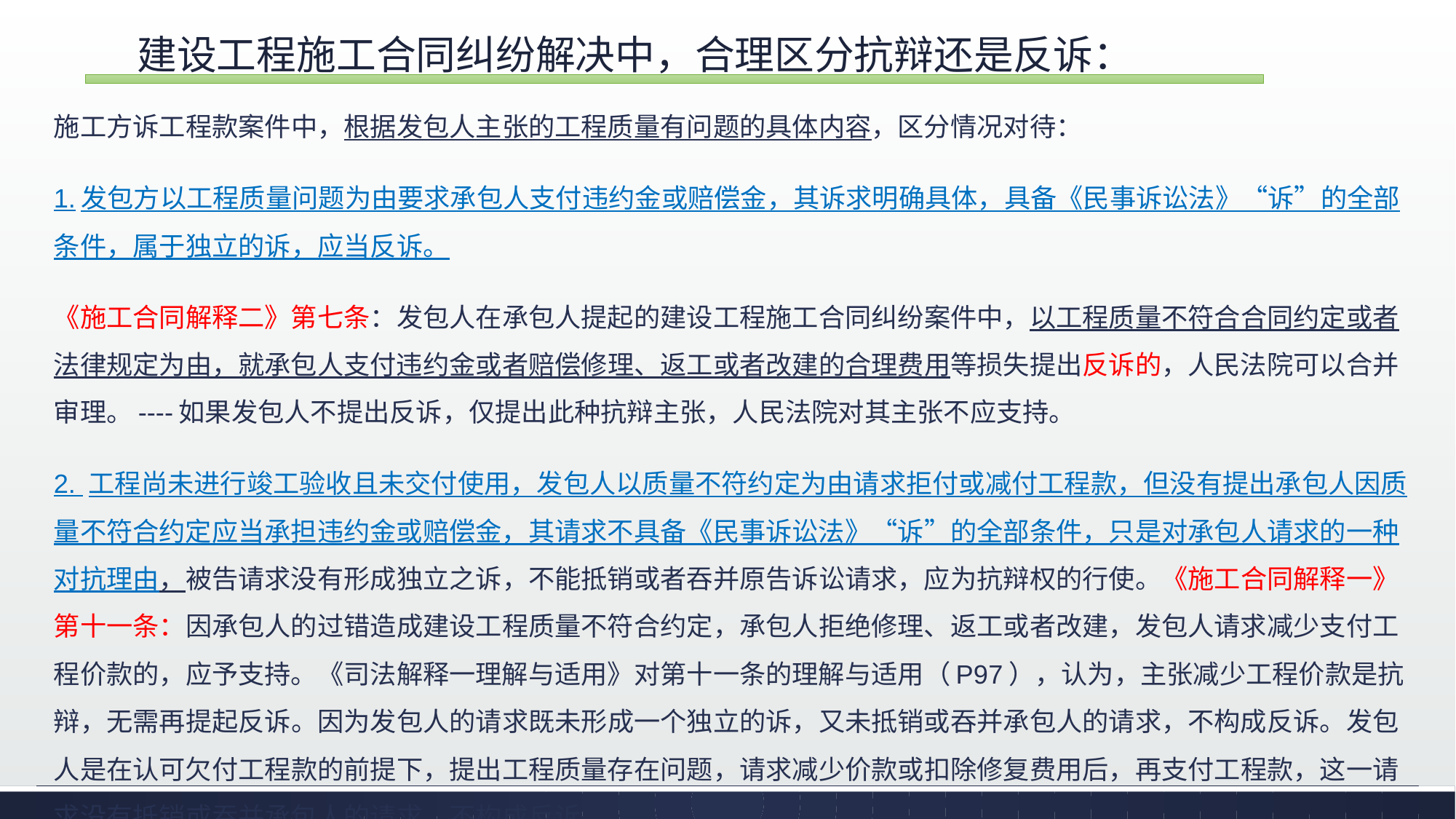

# 建设工程施工合同纠纷解决中，合理区分抗辩还是反诉：

施工方诉工程款案件中，根据发包人主张的工程质量有问题的具体内容，区分情况对待：
1.发包方以工程质量问题为由要求承包人支付违约金或赔偿金，其诉求明确具体，具备《民事诉讼法》“诉”的全部条件，属于独立的诉，应当反诉。
《施工合同解释二》第七条：发包人在承包人提起的建设工程施工合同纠纷案件中，以工程质量不符合合同约定或者法律规定为由，就承包人支付违约金或者赔偿修理、返工或者改建的合理费用等损失提出反诉的，人民法院可以合并审理。----如果发包人不提出反诉，仅提出此种抗辩主张，人民法院对其主张不应支持。
2. 工程尚未进行竣工验收且未交付使用，发包人以质量不符约定为由请求拒付或减付工程款，但没有提出承包人因质量不符合约定应当承担违约金或赔偿金，其请求不具备《民事诉讼法》“诉”的全部条件，只是对承包人请求的一种对抗理由，被告请求没有形成独立之诉，不能抵销或者吞并原告诉讼请求，应为抗辩权的行使。《施工合同解释一》第十一条：因承包人的过错造成建设工程质量不符合约定，承包人拒绝修理、返工或者改建，发包人请求减少支付工程价款的，应予支持。《司法解释一理解与适用》对第十一条的理解与适用（P97），认为，主张减少工程价款是抗辩，无需再提起反诉。因为发包人的请求既未形成一个独立的诉，又未抵销或吞并承包人的请求，不构成反诉。发包人是在认可欠付工程款的前提下，提出工程质量存在问题，请求减少价款或扣除修复费用后，再支付工程款，这一请求没有抵销或吞并承包人的请求，不构成反诉。